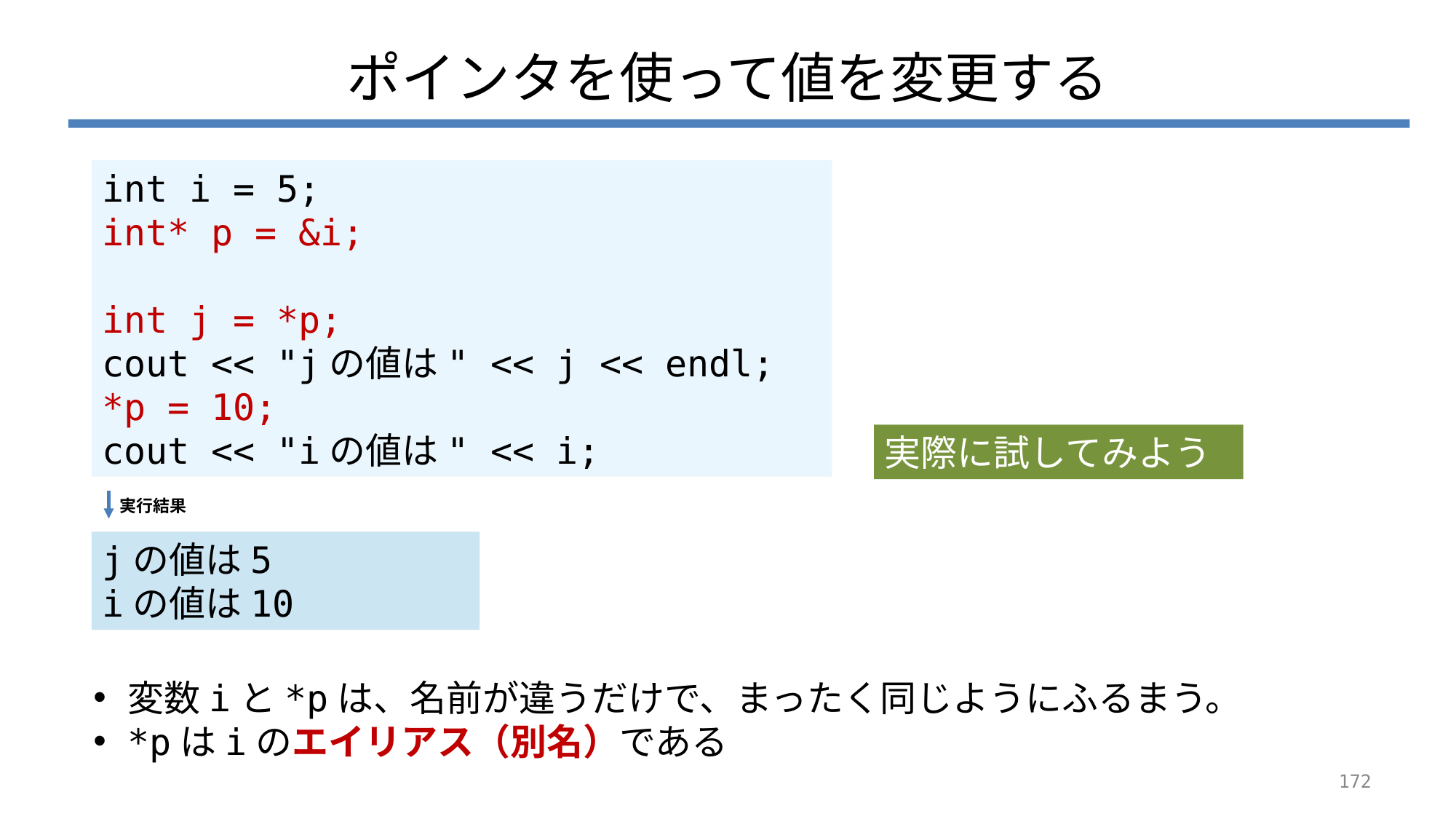

# ポインタを使って値を変更する
int i = 5;
int* p = &i;

int j = *p;
cout << "jの値は" << j << endl;
*p = 10;
cout << "iの値は" << i;
実際に試してみよう
実行結果
jの値は5
iの値は10
変数iと*pは、名前が違うだけで、まったく同じようにふるまう。
*pはiのエイリアス（別名）である
172